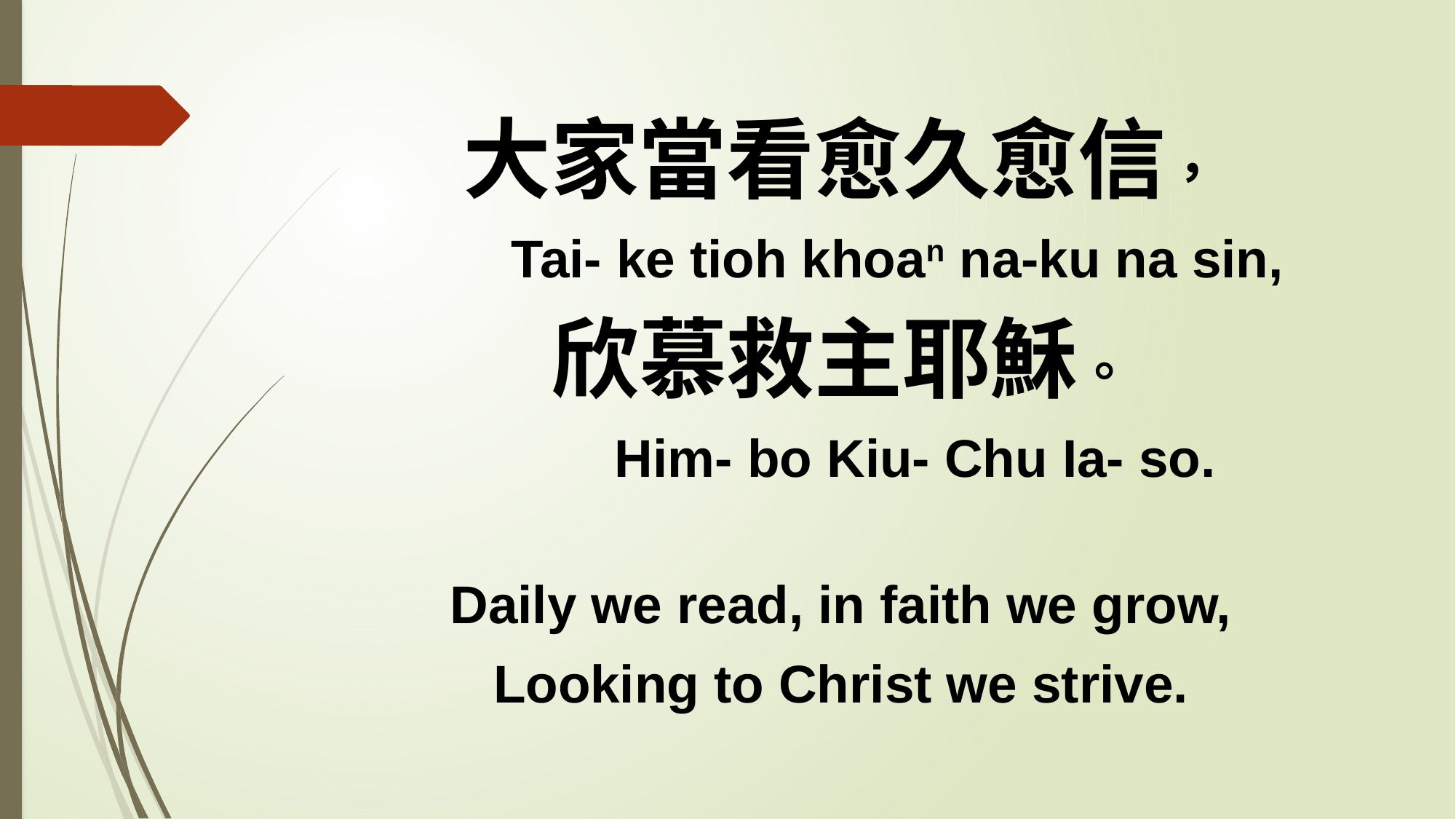

大家當看愈久愈信，
             Tai- ke tioh khoan na-ku na sin,
欣慕救主耶穌。
                    Him- bo Kiu- Chu Ia- so.

Daily we read, in faith we grow,
Looking to Christ we strive.